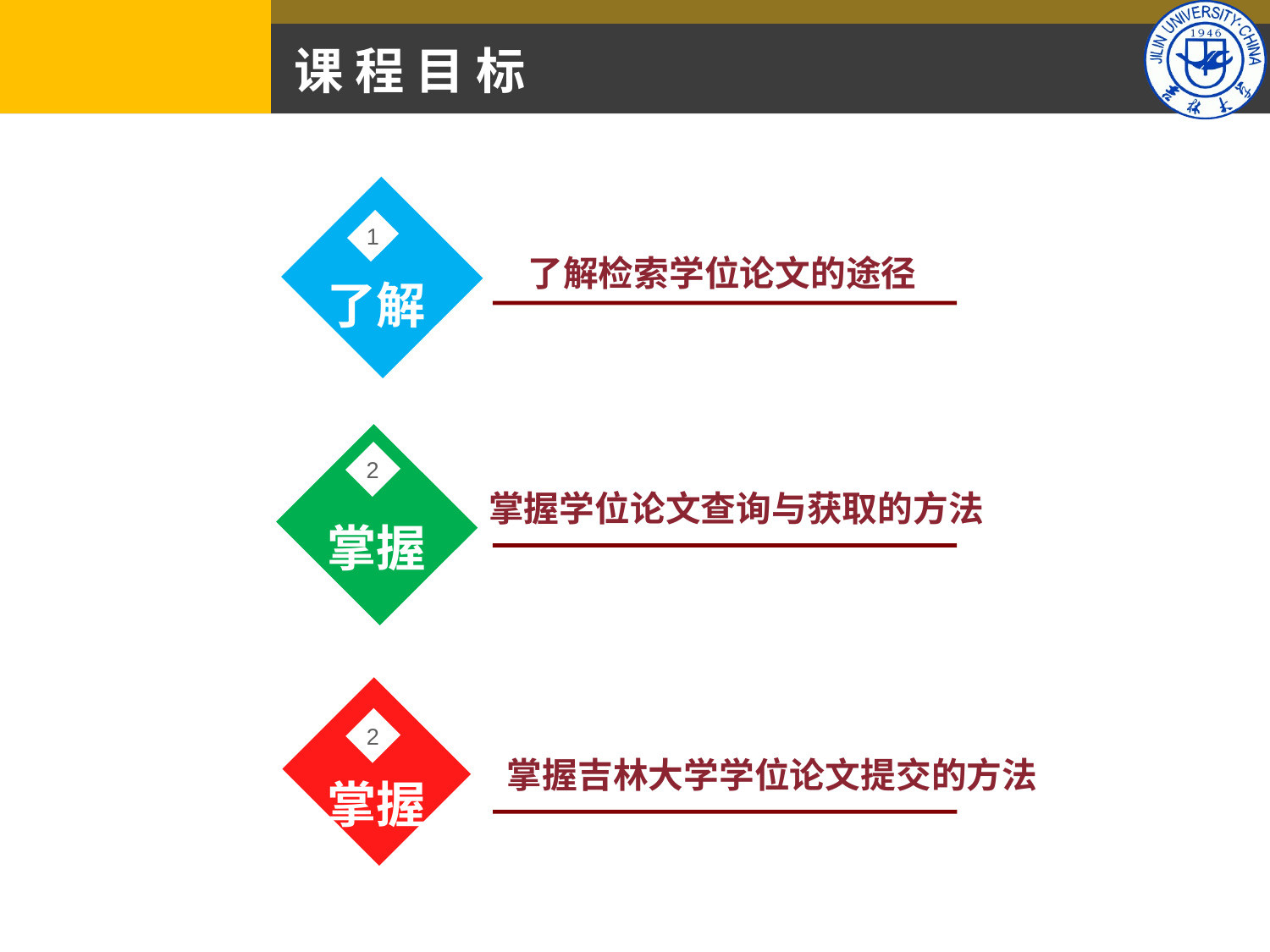

# 课 程 目 标

1
了解检索学位论文的途径
了解

2
掌握学位论文查询与获取的方法
掌握

2
掌握吉林大学学位论文提交的方法
掌握